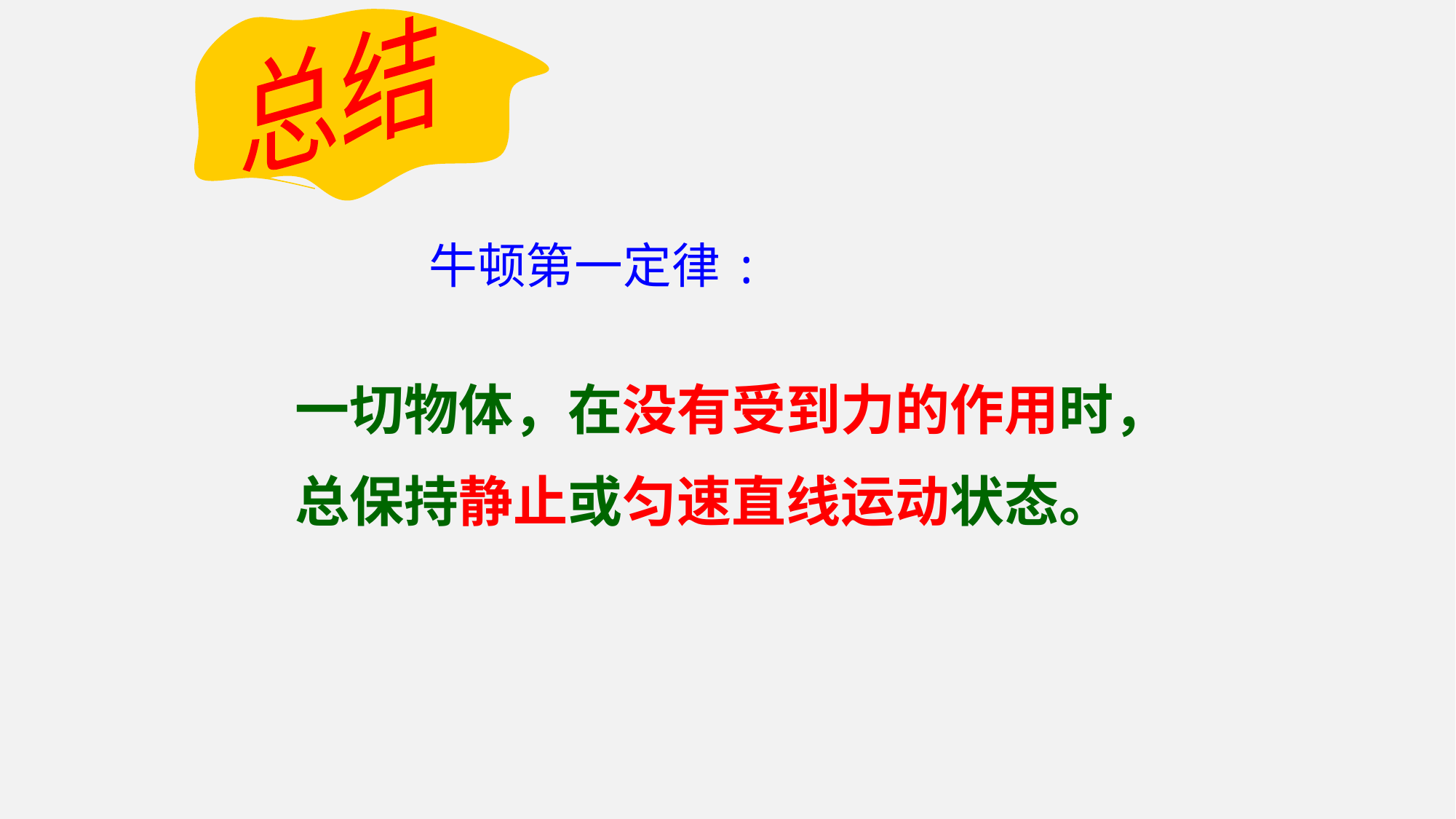

总结
牛顿第一定律:
一切物体，在没有受到力的作用时，总保持静止或匀速直线运动状态。